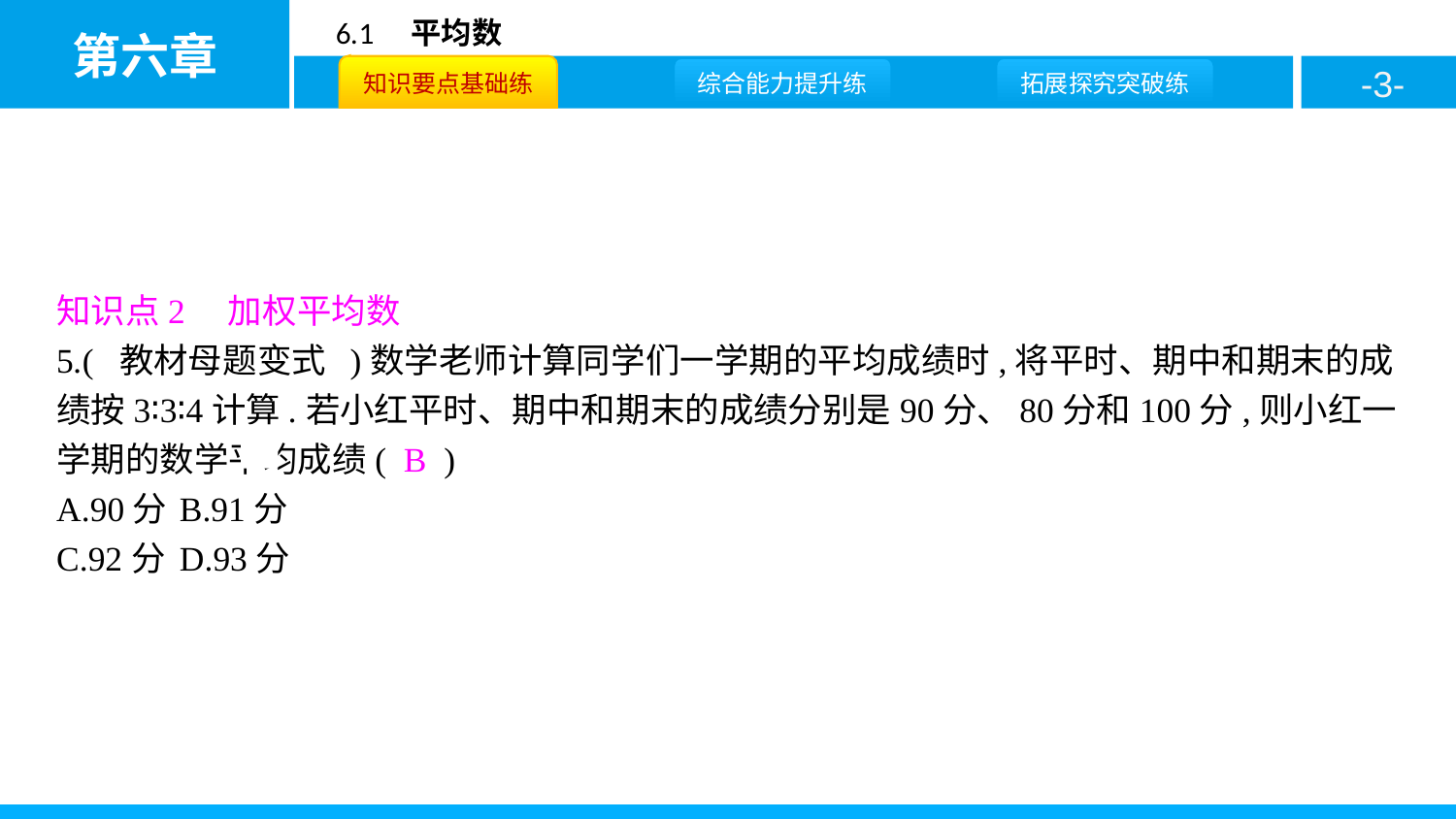

知识点2　加权平均数
5.(  教材母题变式  )数学老师计算同学们一学期的平均成绩时,将平时、期中和期末的成绩按3∶3∶4计算.若小红平时、期中和期末的成绩分别是90分、80分和100分,则小红一学期的数学平均成绩(  B  )
A.90分	B.91分
C.92分	D.93分